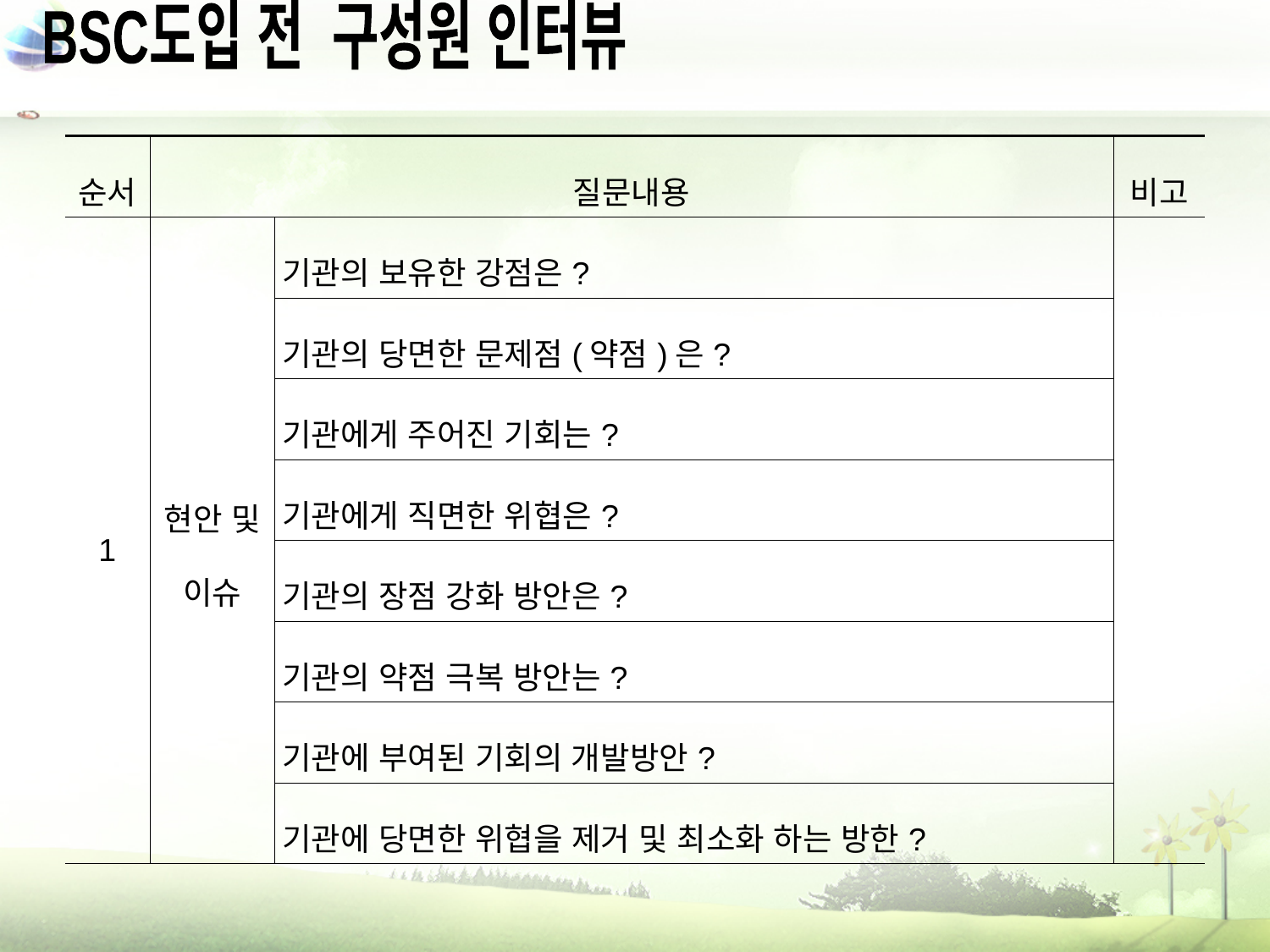

BSC도입 전  구성원 인터뷰
| 순서 | 질문내용 |  | 비고 |
| --- | --- | --- | --- |
| 1 | 현안 및 이슈 | 기관의 보유한 강점은? |  |
|  |  | 기관의 당면한 문제점(약점)은? |  |
|  |  | 기관에게 주어진 기회는? |  |
|  |  | 기관에게 직면한 위협은? |  |
|  |  | 기관의 장점 강화 방안은? |  |
|  |  | 기관의 약점 극복 방안는? |  |
|  |  | 기관에 부여된 기회의 개발방안? |  |
|  |  | 기관에 당면한 위협을 제거 및 최소화 하는 방한? |  |